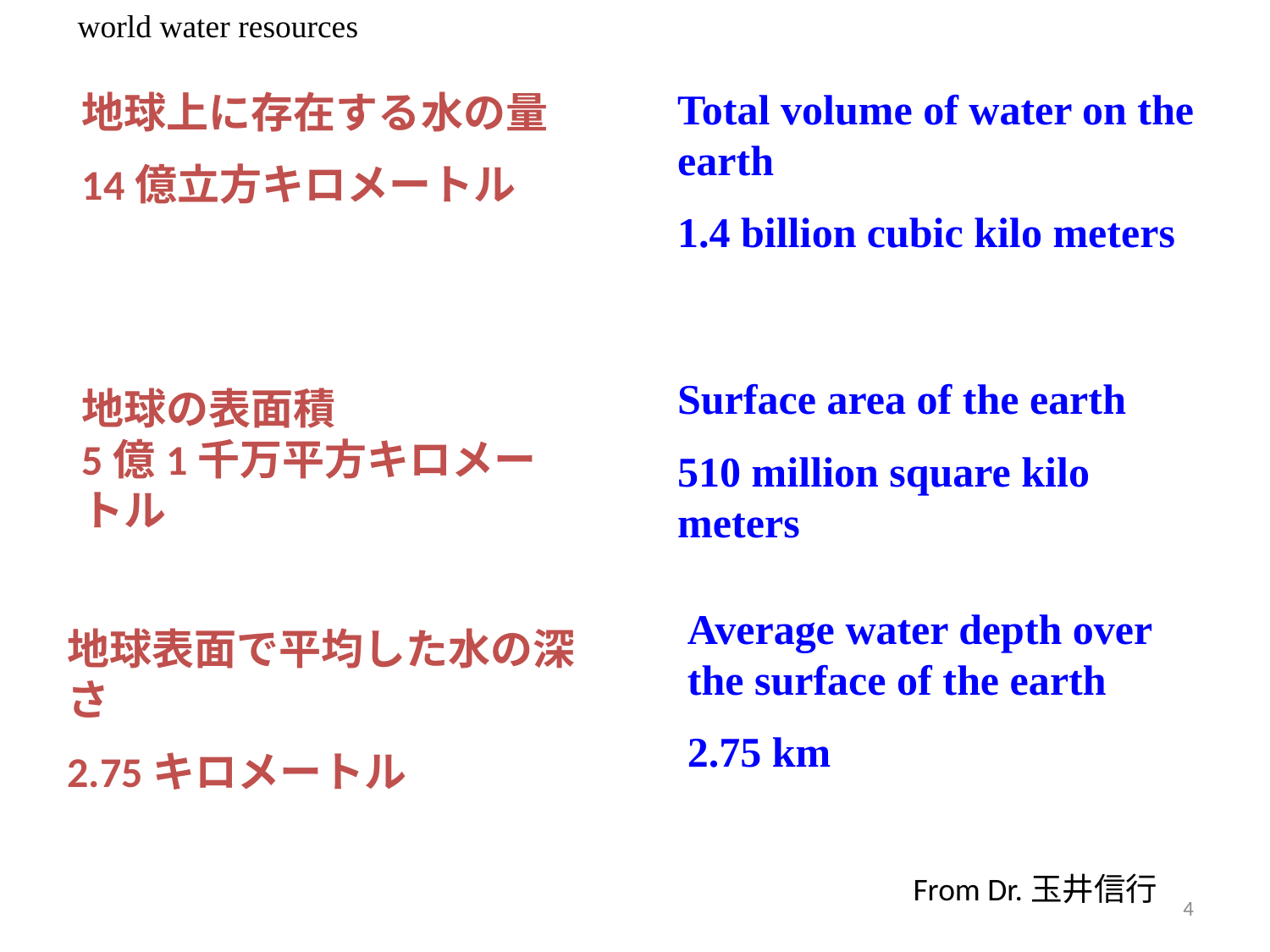

world water resources
Total volume of water on the earth
1.4 billion cubic kilo meters
地球上に存在する水の量
14億立方キロメートル

地球の表面積
5億1千万平方キロメートル
Surface area of the earth
510 million square kilo meters
Average water depth over the surface of the earth
2.75 km
地球表面で平均した水の深さ
2.75キロメートル
From Dr.玉井信行
4